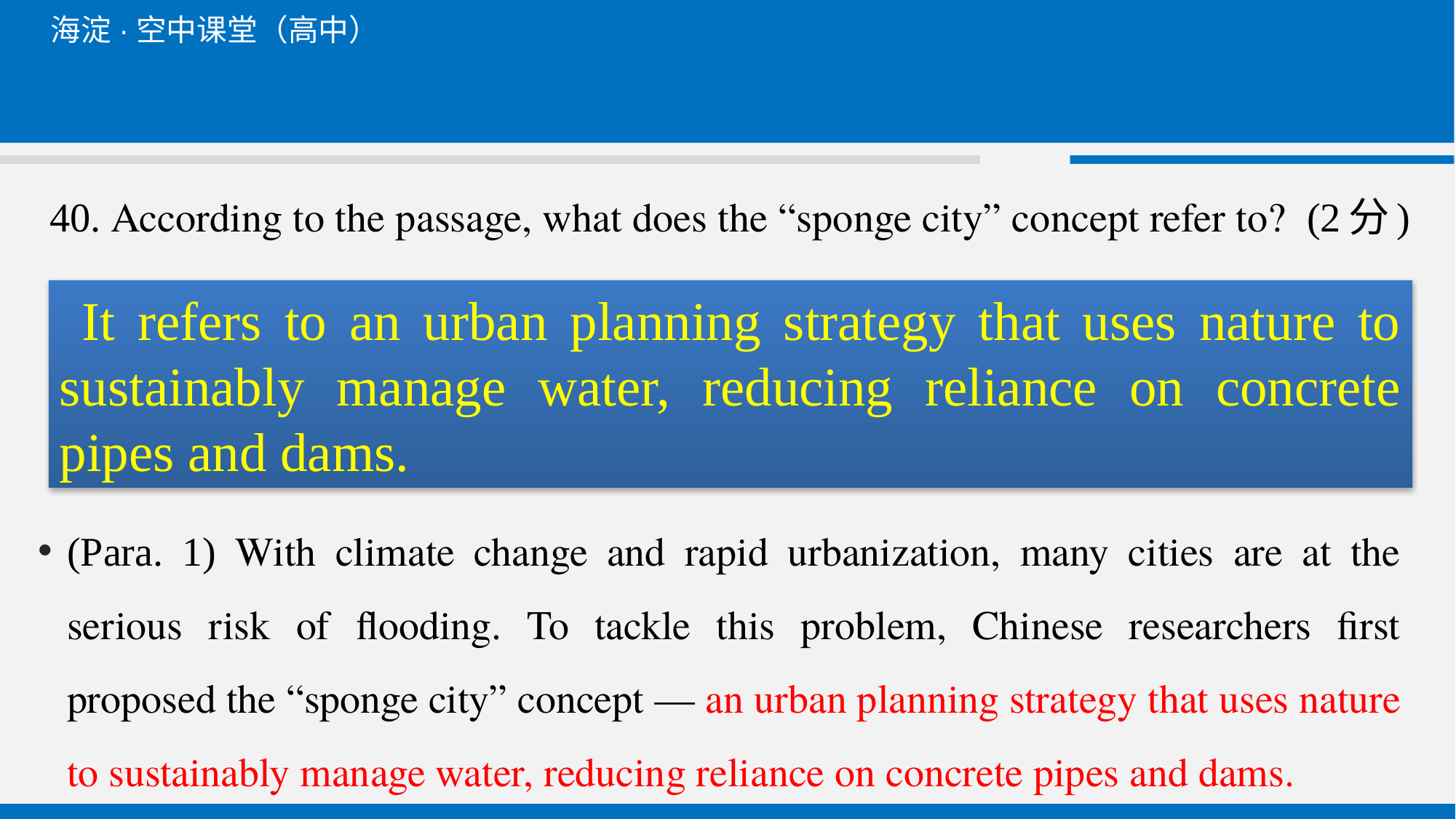

# 40. According to the passage, what does the “sponge city” concept refer to?  (2分)
 It refers to an urban planning strategy that uses nature to sustainably manage water, reducing reliance on concrete pipes and dams.
(Para. 1) With climate change and rapid urbanization, many cities are at the serious risk of flooding. To tackle this problem, Chinese researchers first proposed the “sponge city” concept — an urban planning strategy that uses nature to sustainably manage water, reducing reliance on concrete pipes and dams.